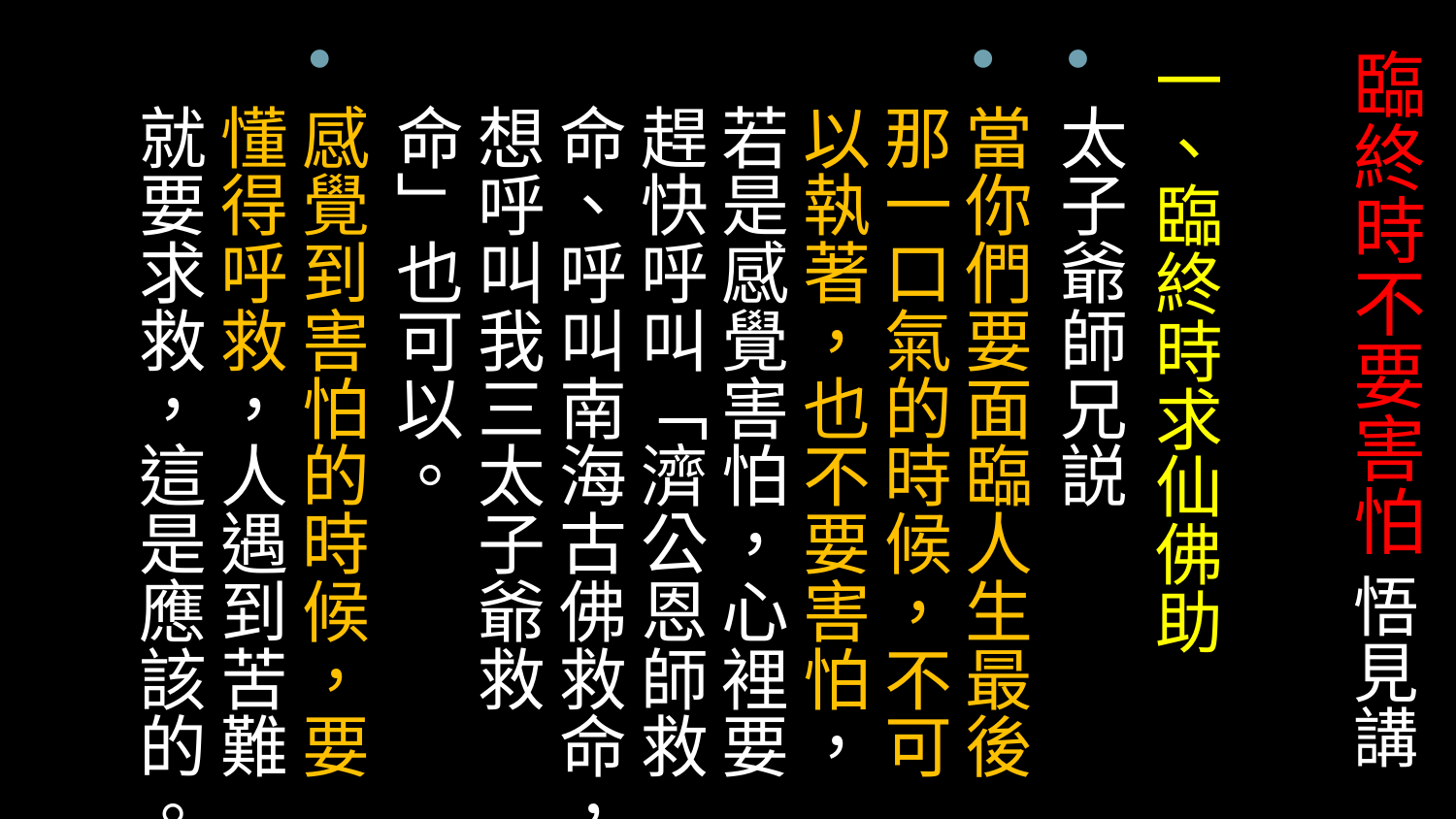

# 臨終時不要害怕 悟見講
一、臨終時求仙佛助
太子爺師兄説
當你們要面臨人生最後那一口氣的時候，不可以執著，也不要害怕，若是感覺害怕，心裡要趕快呼叫「濟公恩師救命、呼叫南海古佛救命，想呼叫我三太子爺救命」也可以。
感覺到害怕的時候，要懂得呼救，人遇到苦難就要求救，這是應該的。